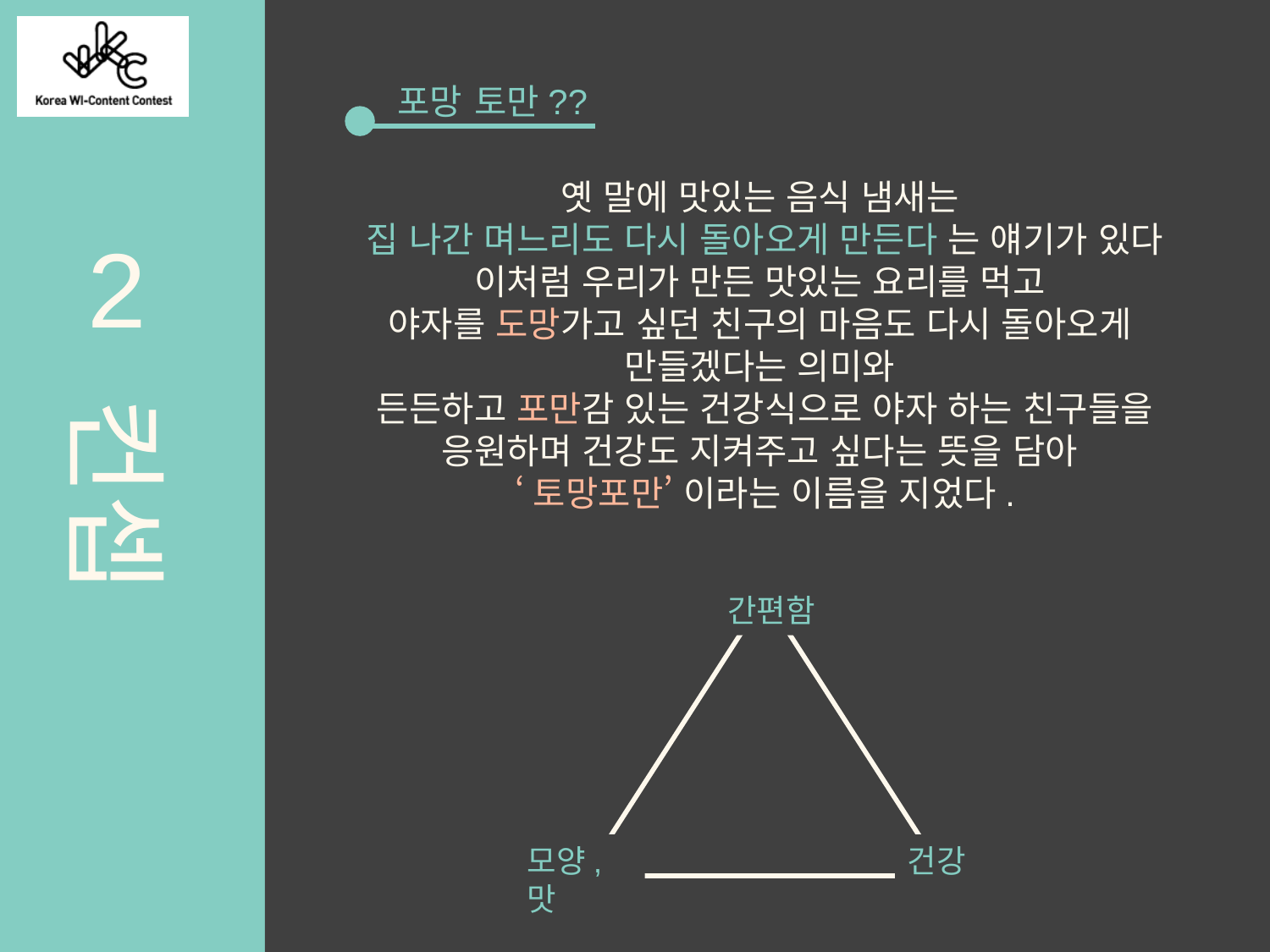

포망 토만??

옛 말에 맛있는 음식 냄새는
집 나간 며느리도 다시 돌아오게 만든다 는 얘기가 있다
이처럼 우리가 만든 맛있는 요리를 먹고
야자를 도망가고 싶던 친구의 마음도 다시 돌아오게
만들겠다는 의미와
든든하고 포만감 있는 건강식으로 야자 하는 친구들을 응원하며 건강도 지켜주고 싶다는 뜻을 담아
‘토망포만’ 이라는 이름을 지었다.

2
 컨셉
간편함

모양,맛
건강